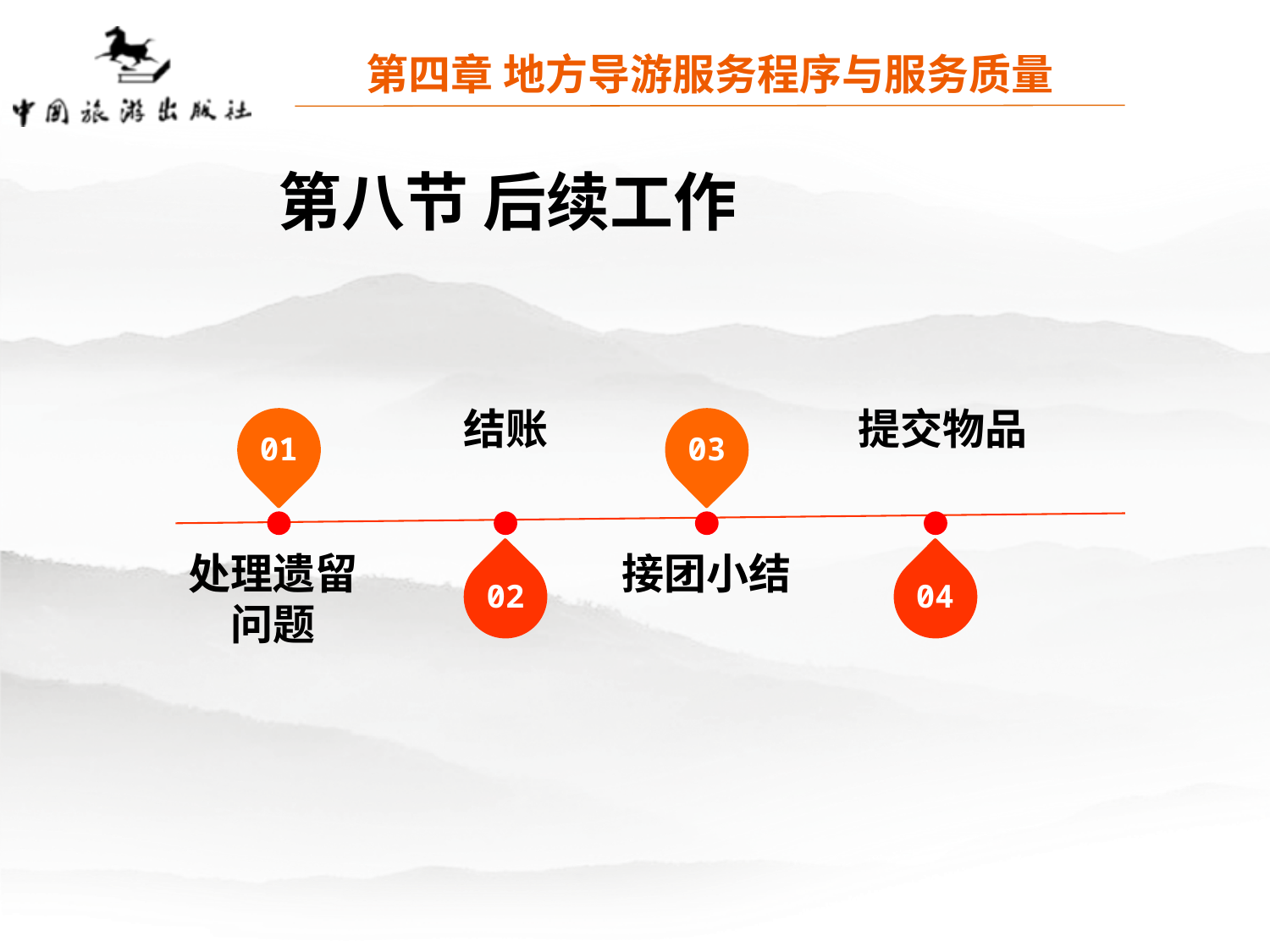

第四章 地方导游服务程序与服务质量
第八节 后续工作
结账
提交物品

01

03

02

04
处理遗留问题
接团小结